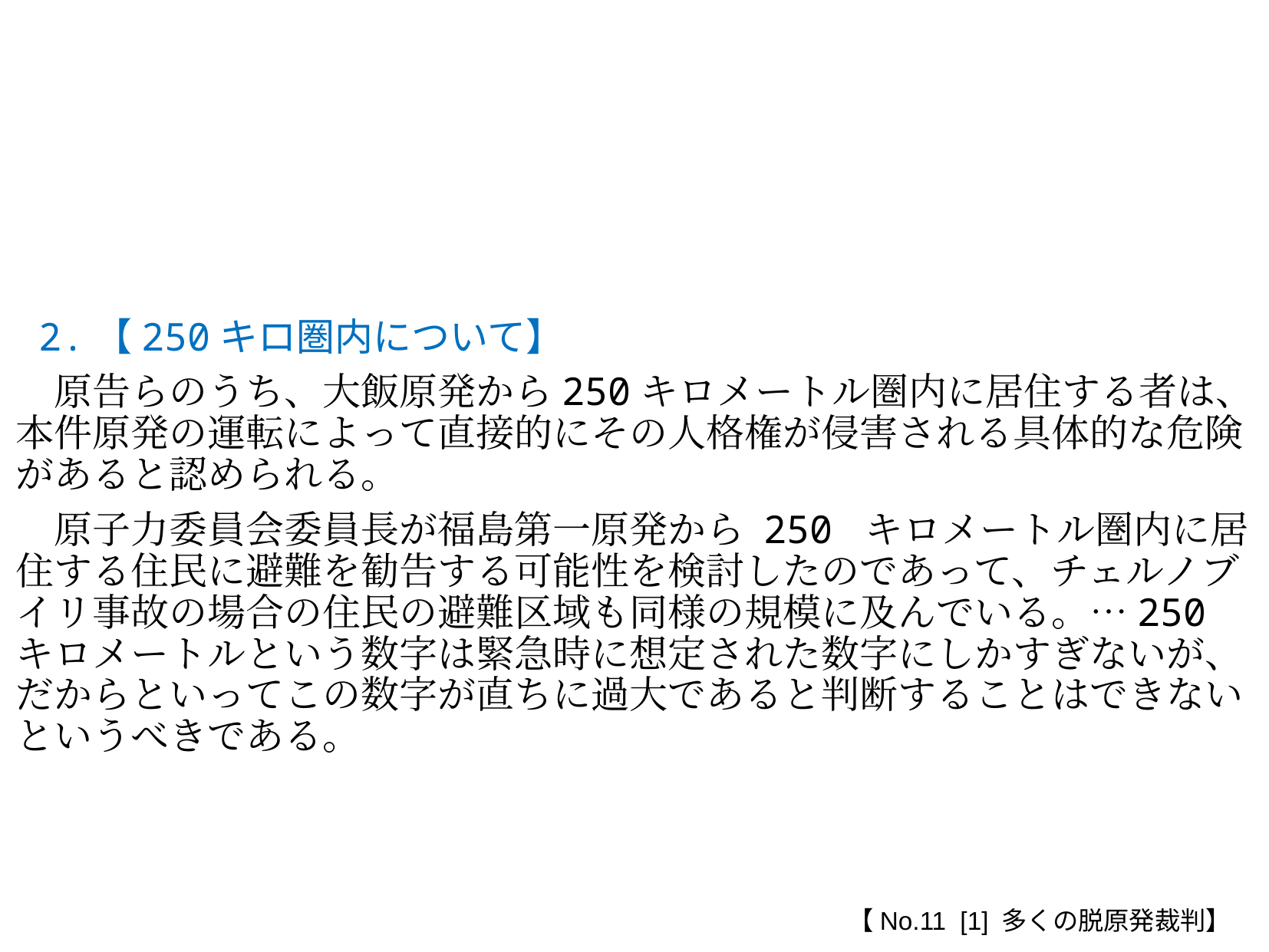

2.【250キロ圏内について】
　原告らのうち、大飯原発から250キロメートル圏内に居住する者は、本件原発の運転によって直接的にその人格権が侵害される具体的な危険があると認められる。
　原子力委員会委員長が福島第一原発から 250 キロメートル圏内に居住する住民に避難を勧告する可能性を検討したのであって、チェルノブイリ事故の場合の住民の避難区域も同様の規模に及んでいる。…250 キロメートルという数字は緊急時に想定された数字にしかすぎないが、だからといってこの数字が直ちに過大であると判断することはできないというべきである。
【No.11  [1] 多くの脱原発裁判】